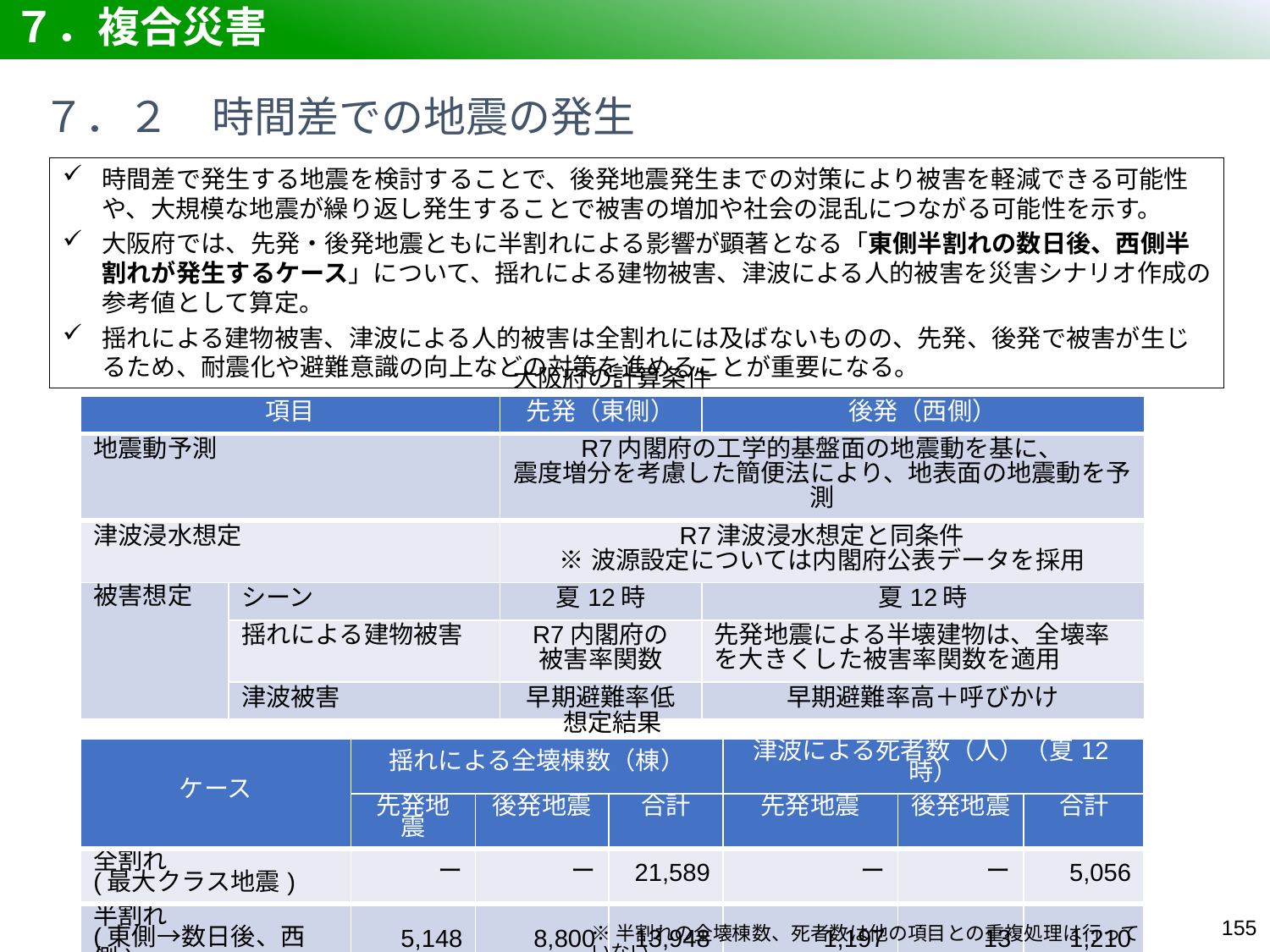

# ７．複合災害
７．２　時間差での地震の発生
時間差で発生する地震を検討することで、後発地震発生までの対策により被害を軽減できる可能性や、大規模な地震が繰り返し発生することで被害の増加や社会の混乱につながる可能性を示す。
大阪府では、先発・後発地震ともに半割れによる影響が顕著となる「東側半割れの数日後、西側半割れが発生するケース」について、揺れによる建物被害、津波による人的被害を災害シナリオ作成の参考値として算定。
揺れによる建物被害、津波による人的被害は全割れには及ばないものの、先発、後発で被害が生じるため、耐震化や避難意識の向上などの対策を進めることが重要になる。
大阪府の計算条件
| 項目 |  | 先発（東側） | 後発（西側） |
| --- | --- | --- | --- |
| 地震動予測 |  | R7内閣府の工学的基盤面の地震動を基に、 震度増分を考慮した簡便法により、地表面の地震動を予測 |  |
| 津波浸水想定 |  | R7津波浸水想定と同条件 ※波源設定については内閣府公表データを採用 |  |
| 被害想定 | シーン | 夏12時 | 夏12時 |
|  | 揺れによる建物被害 | R7内閣府の 被害率関数 | 先発地震による半壊建物は、全壊率を大きくした被害率関数を適用 |
|  | 津波被害 | 早期避難率低 | 早期避難率高＋呼びかけ |
想定結果
| ケース | 揺れによる全壊棟数（棟） |  |  | 津波による死者数（人）（夏12時） |  |  |
| --- | --- | --- | --- | --- | --- | --- |
|  | 先発地震 | 後発地震 | 合計 | 先発地震 | 後発地震 | 合計 |
| 全割れ (最大クラス地震) | ー | ー | 21,589 | ー | ー | 5,056 |
| 半割れ (東側→数日後、西側) | 5,148 | 8,800 | 13,948 | 1,197 | 13 | 1,210 |
155
※半割れの全壊棟数、死者数は他の項目との重複処理は行っていない。